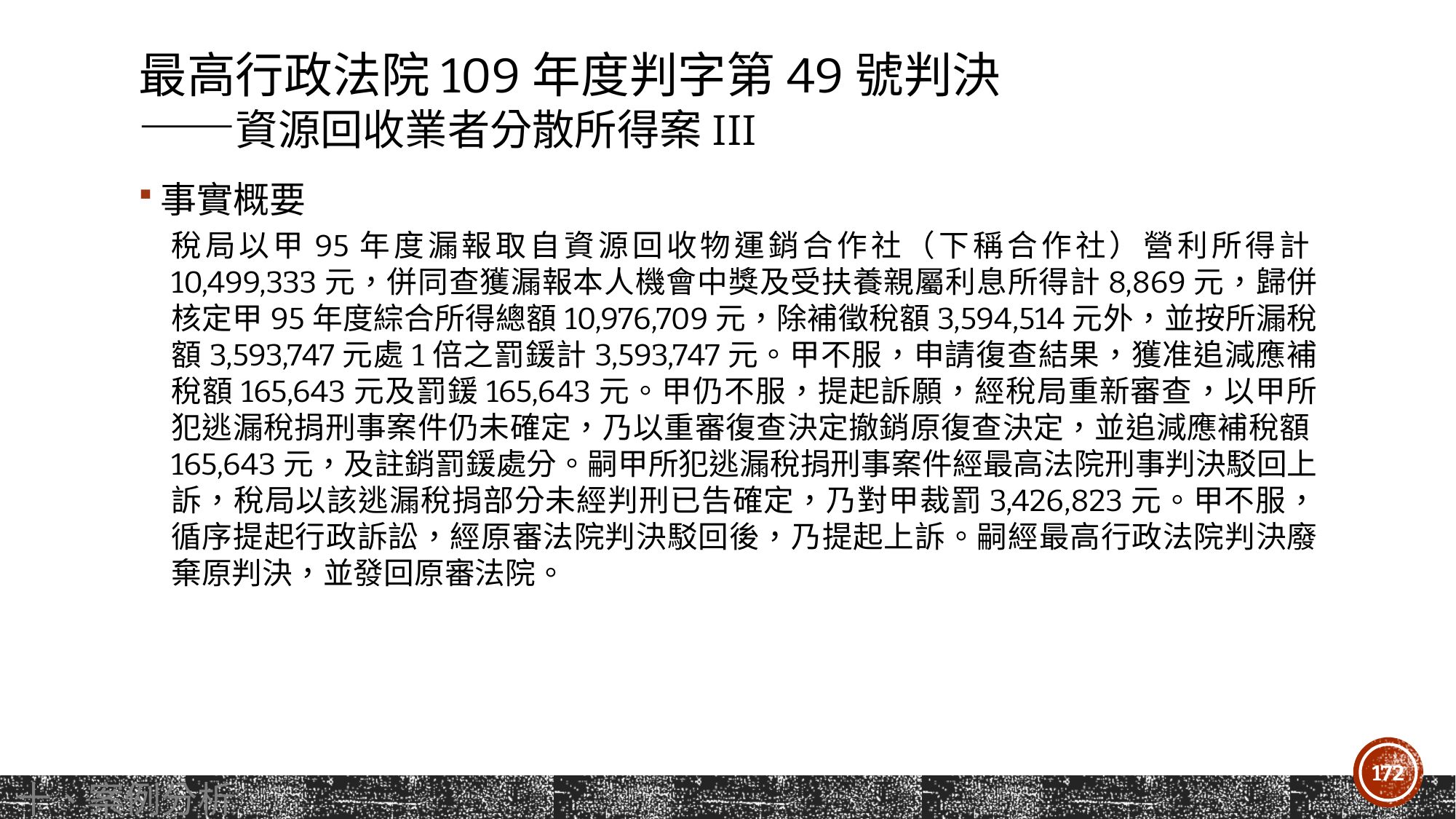

# 最高行政法院109年度判字第49號判決 ——資源回收業者分散所得案III
事實概要
稅局以甲95年度漏報取自資源回收物運銷合作社（下稱合作社）營利所得計10,499,333元，併同查獲漏報本人機會中獎及受扶養親屬利息所得計8,869元，歸併核定甲95年度綜合所得總額10,976,709元，除補徵稅額3,594,514元外，並按所漏稅額3,593,747元處1倍之罰鍰計3,593,747元。甲不服，申請復查結果，獲准追減應補稅額165,643元及罰鍰165,643元。甲仍不服，提起訴願，經稅局重新審查，以甲所犯逃漏稅捐刑事案件仍未確定，乃以重審復查決定撤銷原復查決定，並追減應補稅額165,643元，及註銷罰鍰處分。嗣甲所犯逃漏稅捐刑事案件經最高法院刑事判決駁回上訴，稅局以該逃漏稅捐部分未經判刑已告確定，乃對甲裁罰3,426,823元。甲不服，循序提起行政訴訟，經原審法院判決駁回後，乃提起上訴。嗣經最高行政法院判決廢棄原判決，並發回原審法院。

172